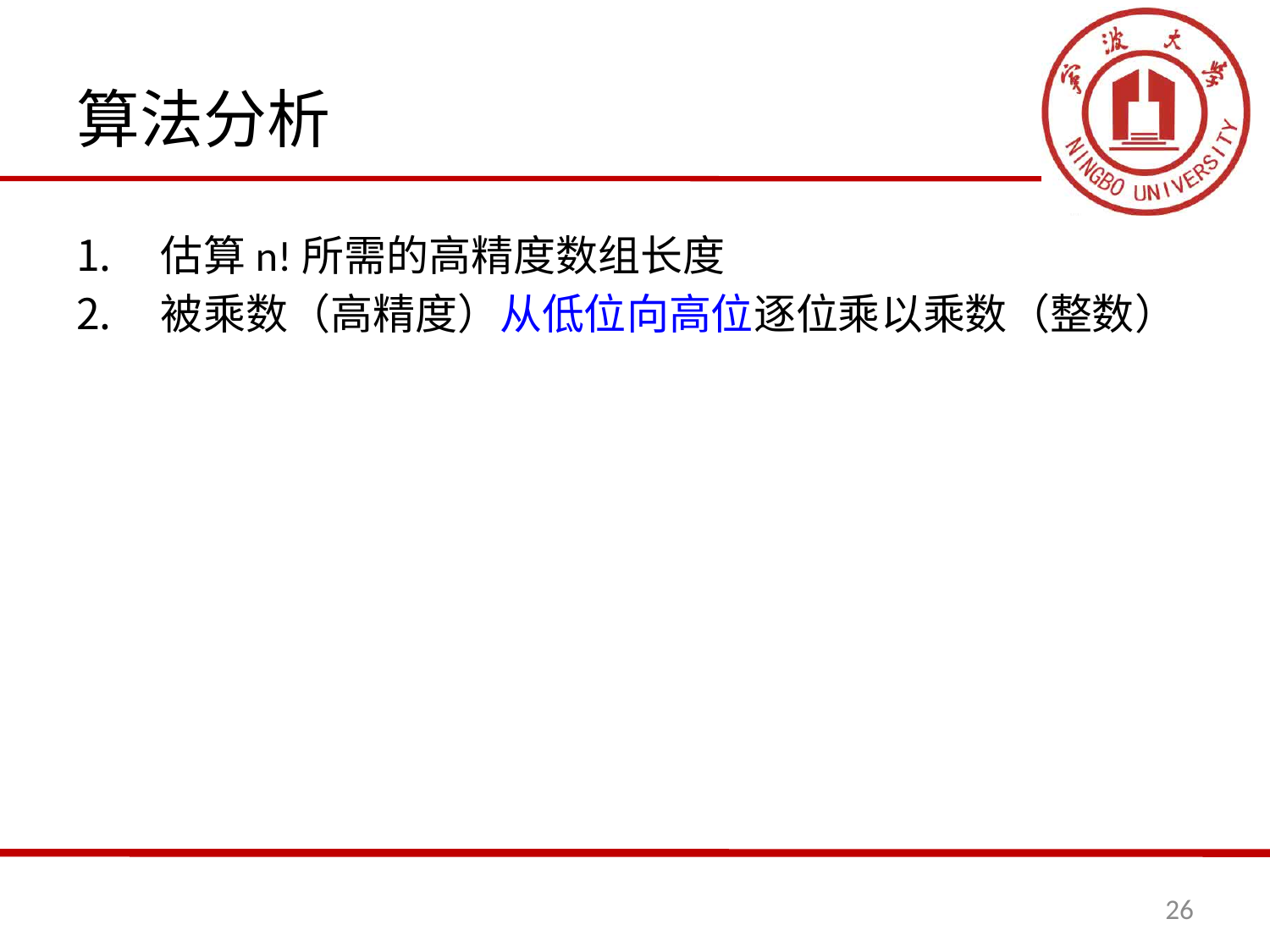

# 算法分析
估算n!所需的高精度数组长度
被乘数（高精度）从低位向高位逐位乘以乘数（整数）
26